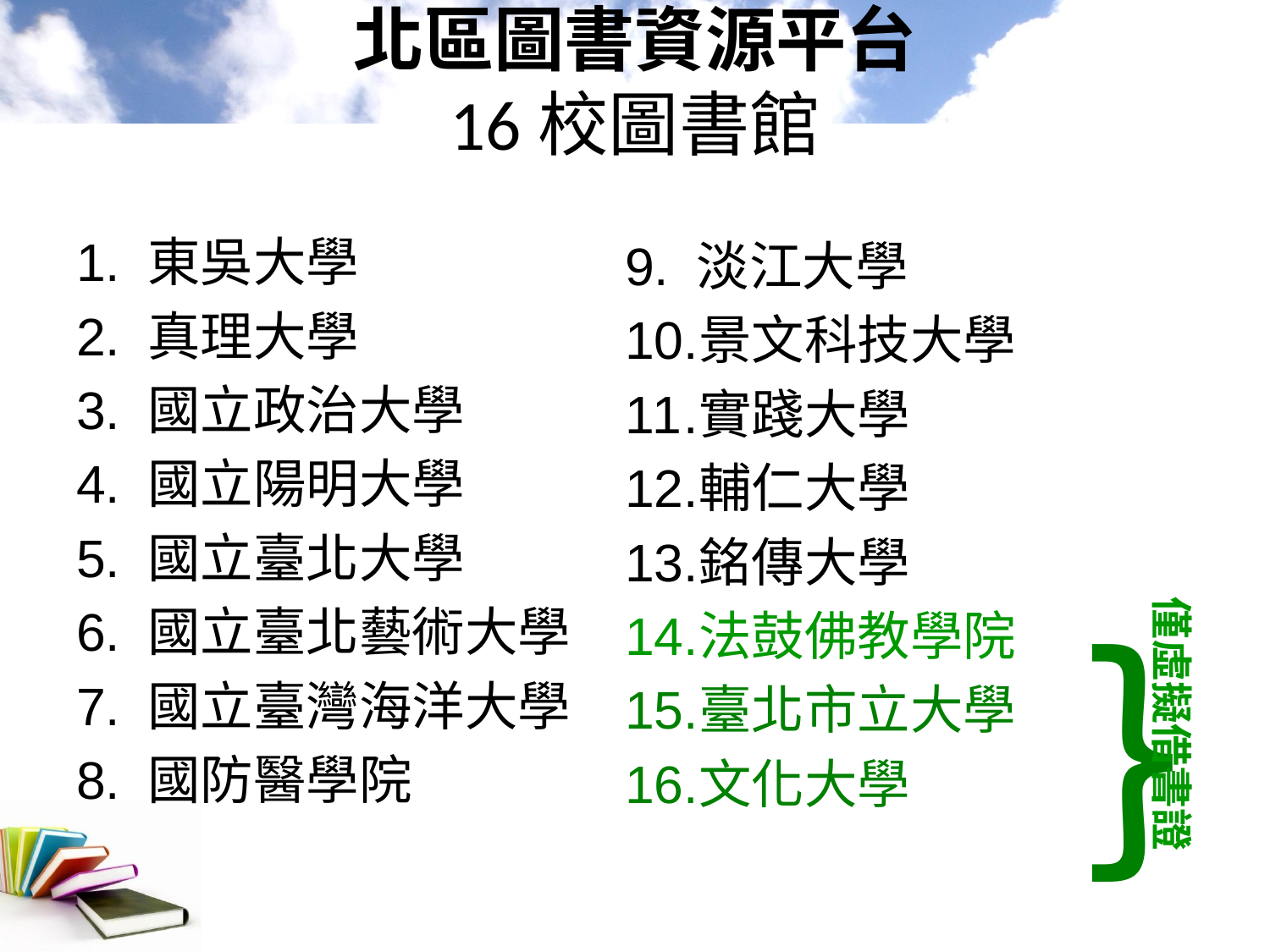

# 北區圖書資源平台 16校圖書館
東吳大學
真理大學
國立政治大學
國立陽明大學
國立臺北大學
國立臺北藝術大學
國立臺灣海洋大學
國防醫學院

淡江大學
景文科技大學
實踐大學
輔仁大學
銘傳大學
法鼓佛教學院
臺北市立大學
文化大學
﹜
僅虛擬借書證